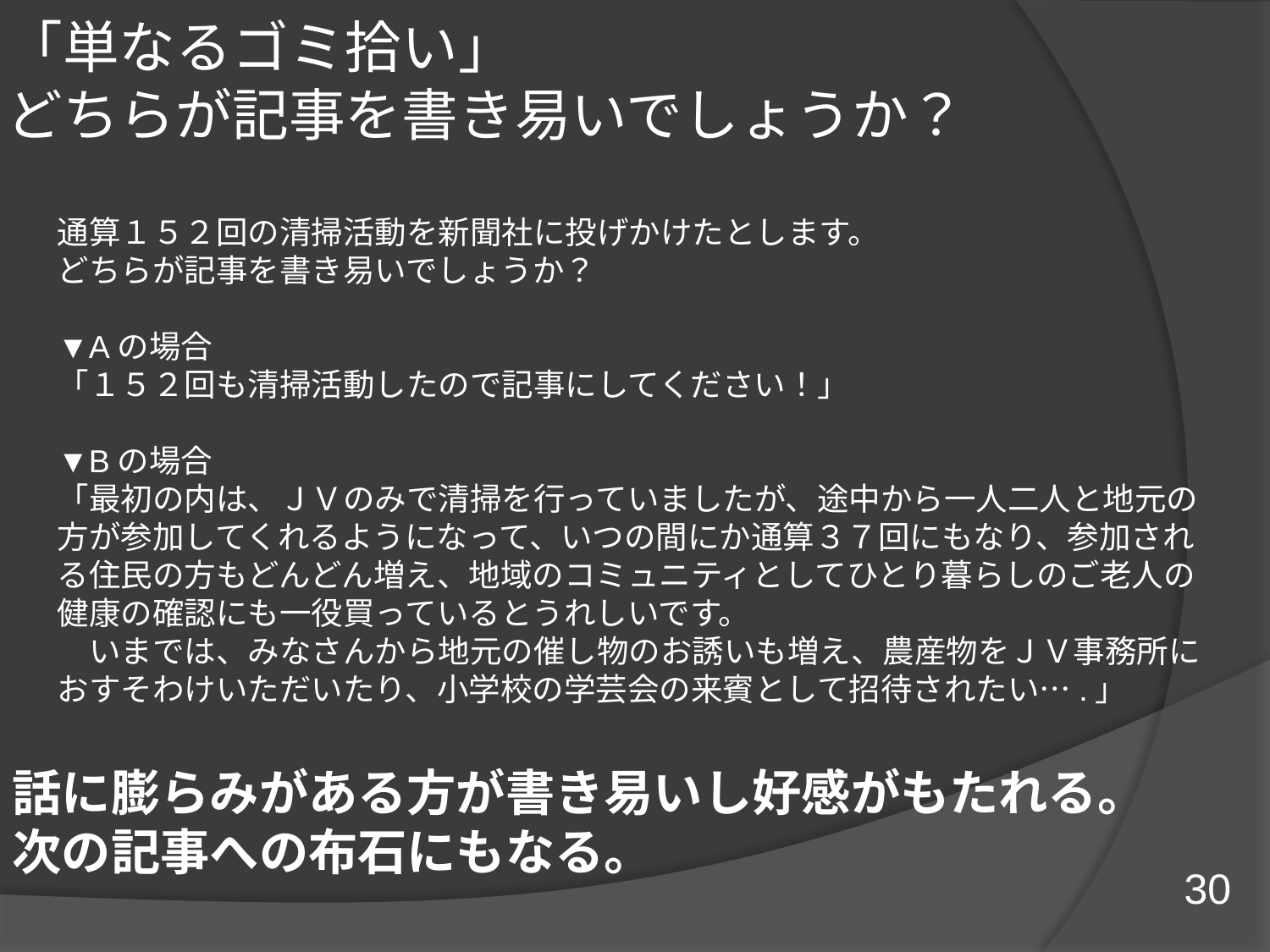

# 「単なるゴミ拾い」 どちらが記事を書き易いでしょうか？
通算１５２回の清掃活動を新聞社に投げかけたとします。
どちらが記事を書き易いでしょうか？

▼Aの場合
「１５２回も清掃活動したので記事にしてください！」

▼Bの場合
「最初の内は、ＪＶのみで清掃を行っていましたが、途中から一人二人と地元の方が参加してくれるようになって、いつの間にか通算３７回にもなり、参加される住民の方もどんどん増え、地域のコミュニティとしてひとり暮らしのご老人の健康の確認にも一役買っているとうれしいです。
　いまでは、みなさんから地元の催し物のお誘いも増え、農産物をＪＶ事務所におすそわけいただいたり、小学校の学芸会の来賓として招待されたい….」

話に膨らみがある方が書き易いし好感がもたれる。
次の記事への布石にもなる。
30